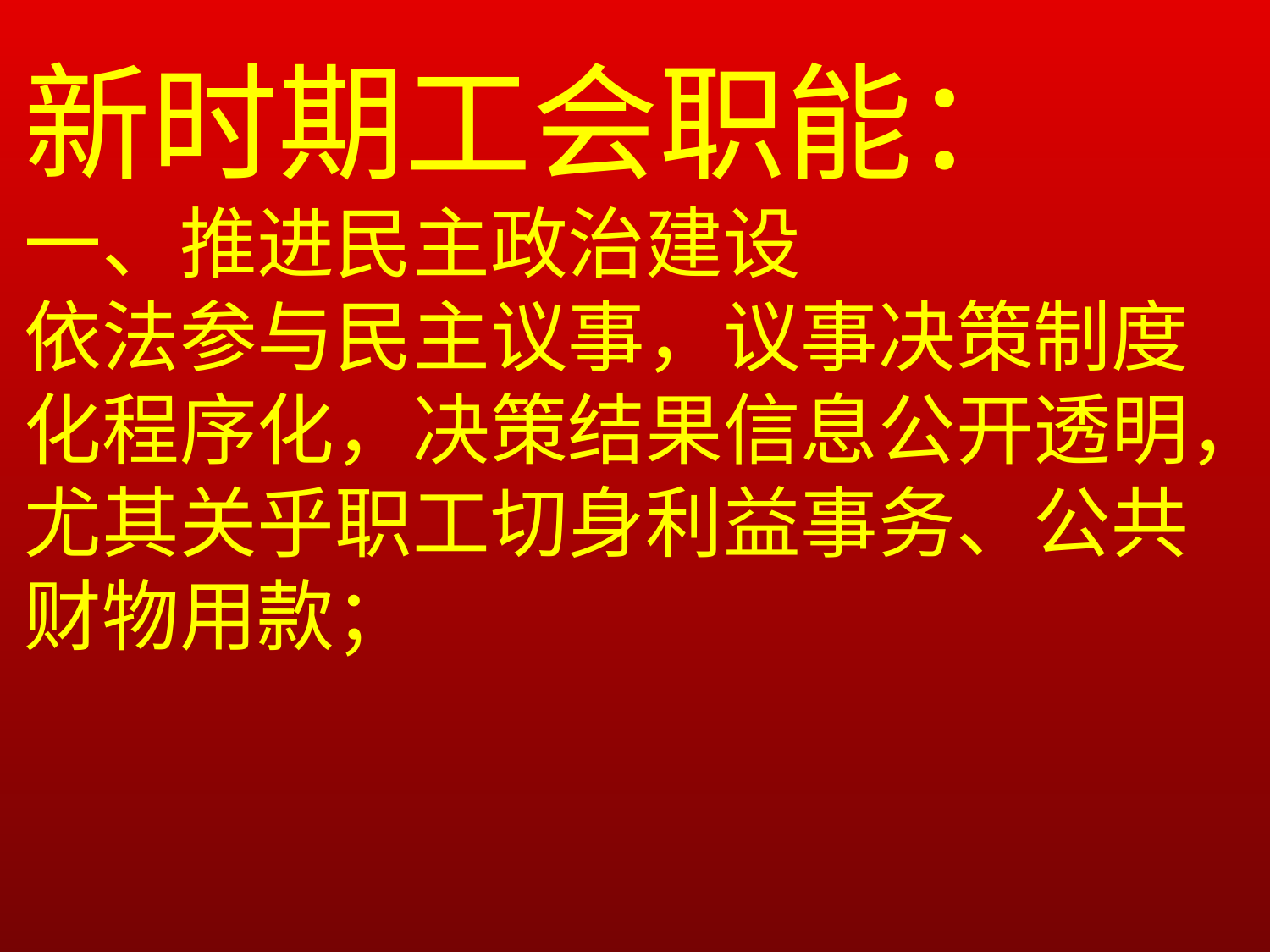

新时期工会职能：
一、推进民主政治建设
依法参与民主议事，议事决策制度化程序化，决策结果信息公开透明，尤其关乎职工切身利益事务、公共财物用款；